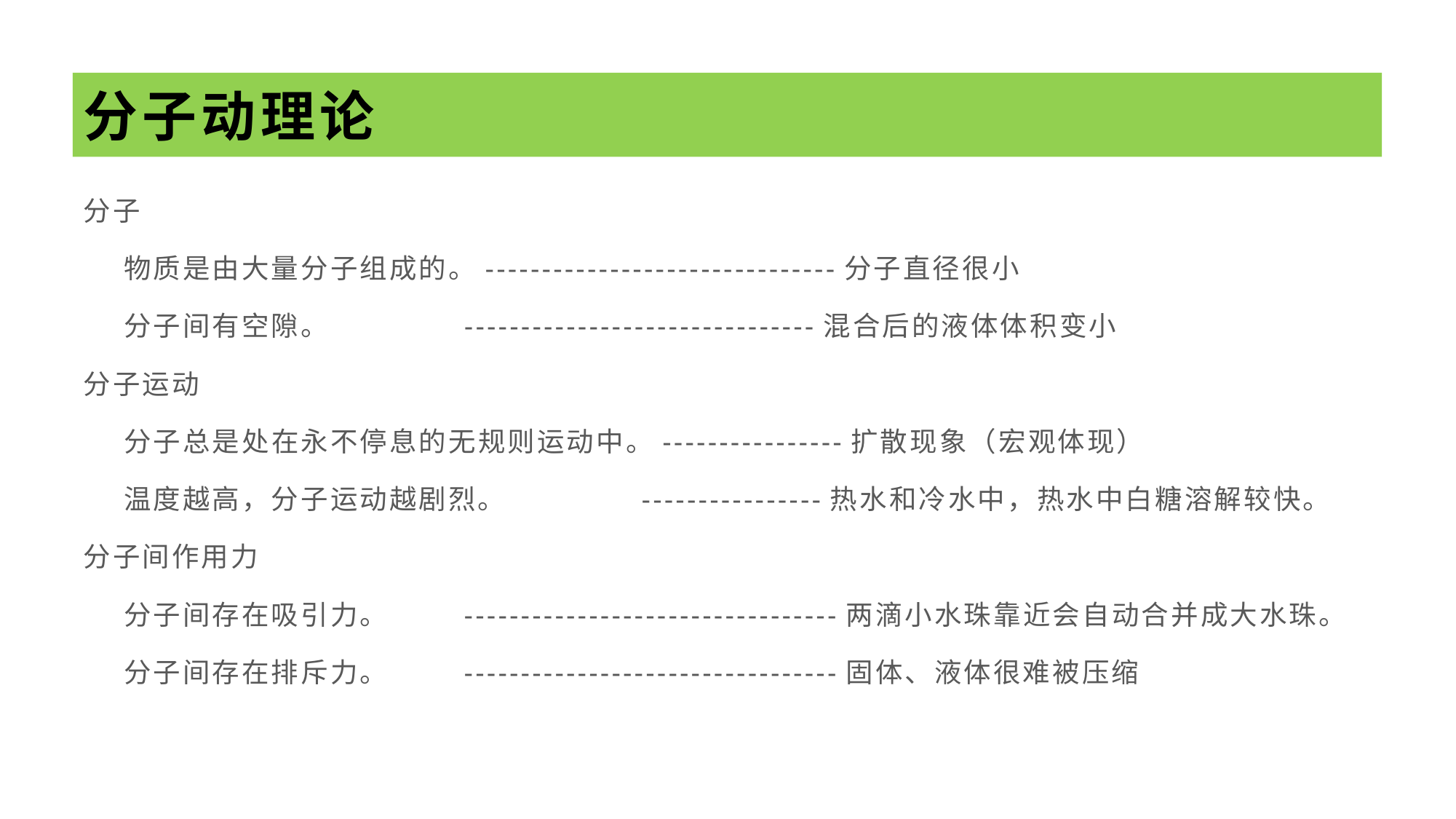

# 分子动理论
分子
    物质是由大量分子组成的。-------------------------------分子直径很小
    分子间有空隙。               -------------------------------混合后的液体体积变小
分子运动
    分子总是处在永不停息的无规则运动中。----------------扩散现象（宏观体现）
    温度越高，分子运动越剧烈。               ----------------热水和冷水中，热水中白糖溶解较快。
分子间作用力
    分子间存在吸引力。        ---------------------------------两滴小水珠靠近会自动合并成大水珠。
    分子间存在排斥力。        ---------------------------------固体、液体很难被压缩